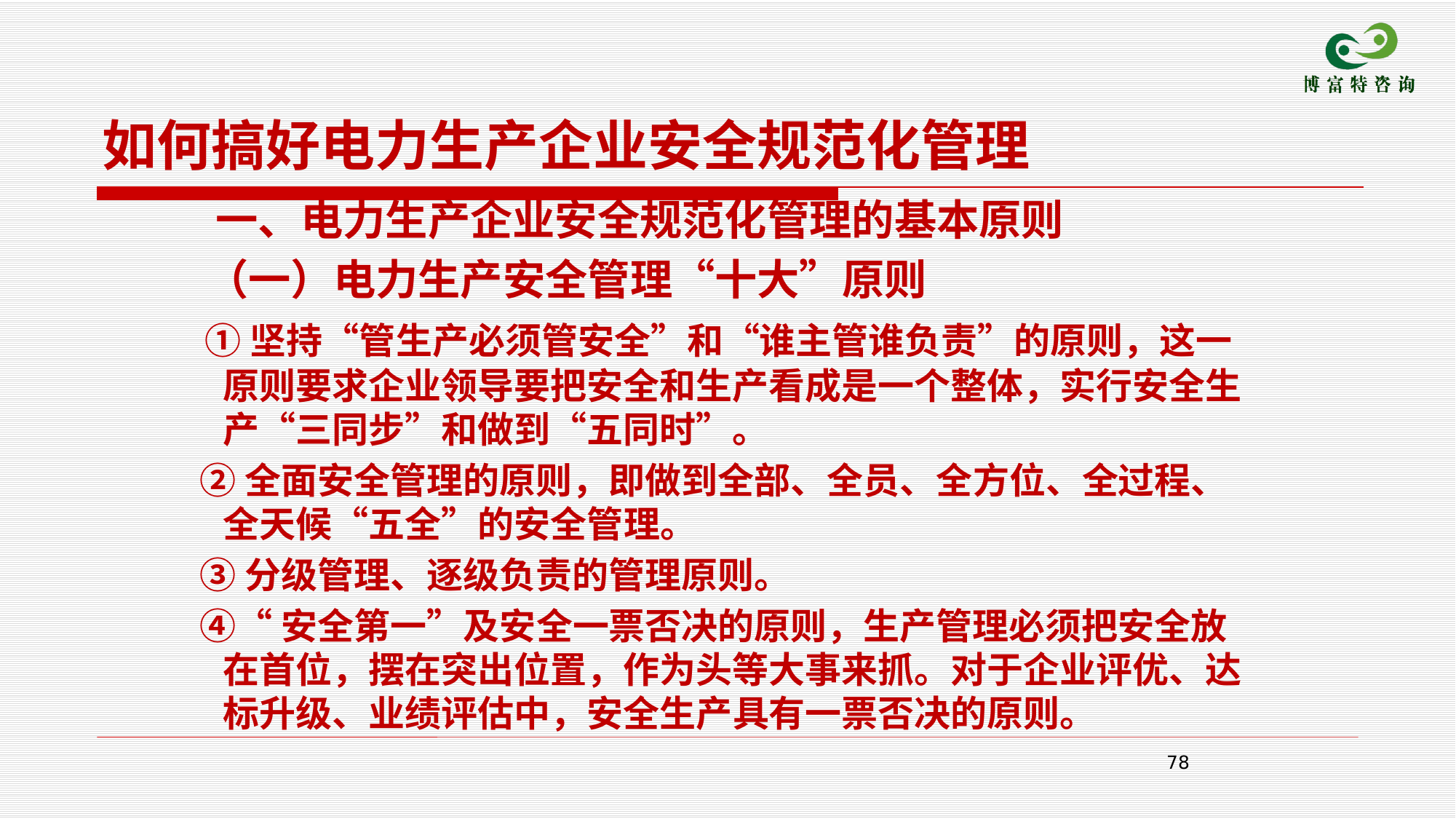

如何搞好电力生产企业安全规范化管理
    一、电力生产企业安全规范化管理的基本原则
   （一）电力生产安全管理“十大”原则
    ①坚持“管生产必须管安全”和“谁主管谁负责”的原则，这一原则要求企业领导要把安全和生产看成是一个整体，实行安全生产“三同步”和做到“五同时”。
    ②全面安全管理的原则，即做到全部、全员、全方位、全过程、全天候“五全”的安全管理。
    ③分级管理、逐级负责的管理原则。
    ④“安全第一”及安全一票否决的原则，生产管理必须把安全放在首位，摆在突出位置，作为头等大事来抓。对于企业评优、达标升级、业绩评估中，安全生产具有一票否决的原则。

78